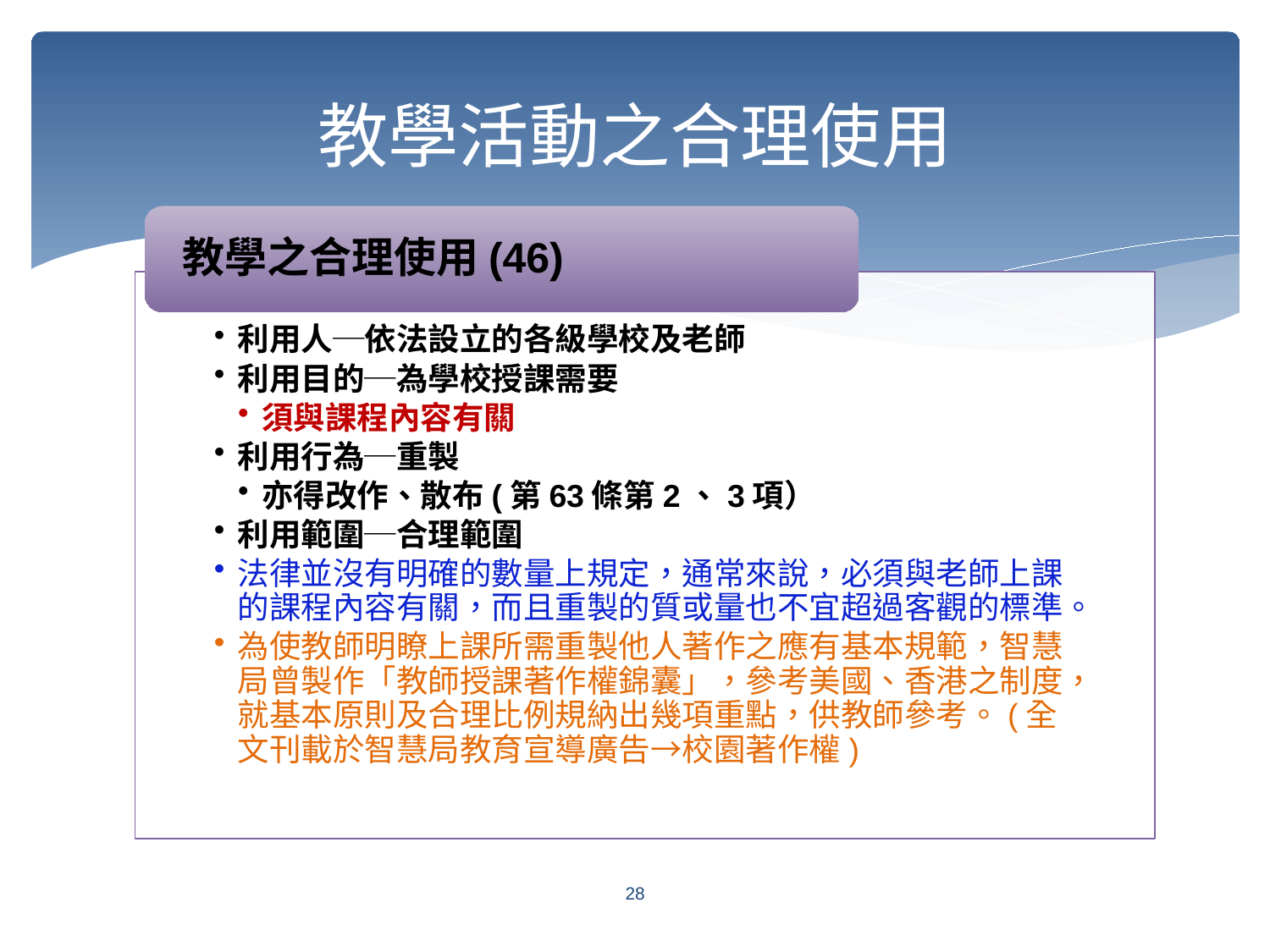

# 教學活動之合理使用
利用人─依法設立的各級學校及老師
利用目的─為學校授課需要
須與課程內容有關
利用行為─重製
亦得改作、散布(第63條第2、3項）
利用範圍─合理範圍
法律並沒有明確的數量上規定，通常來說，必須與老師上課的課程內容有關，而且重製的質或量也不宜超過客觀的標準。
為使教師明瞭上課所需重製他人著作之應有基本規範，智慧局曾製作「教師授課著作權錦囊」，參考美國、香港之制度，就基本原則及合理比例規納出幾項重點，供教師參考。(全文刊載於智慧局教育宣導廣告→校園著作權)
教學之合理使用(46)
28